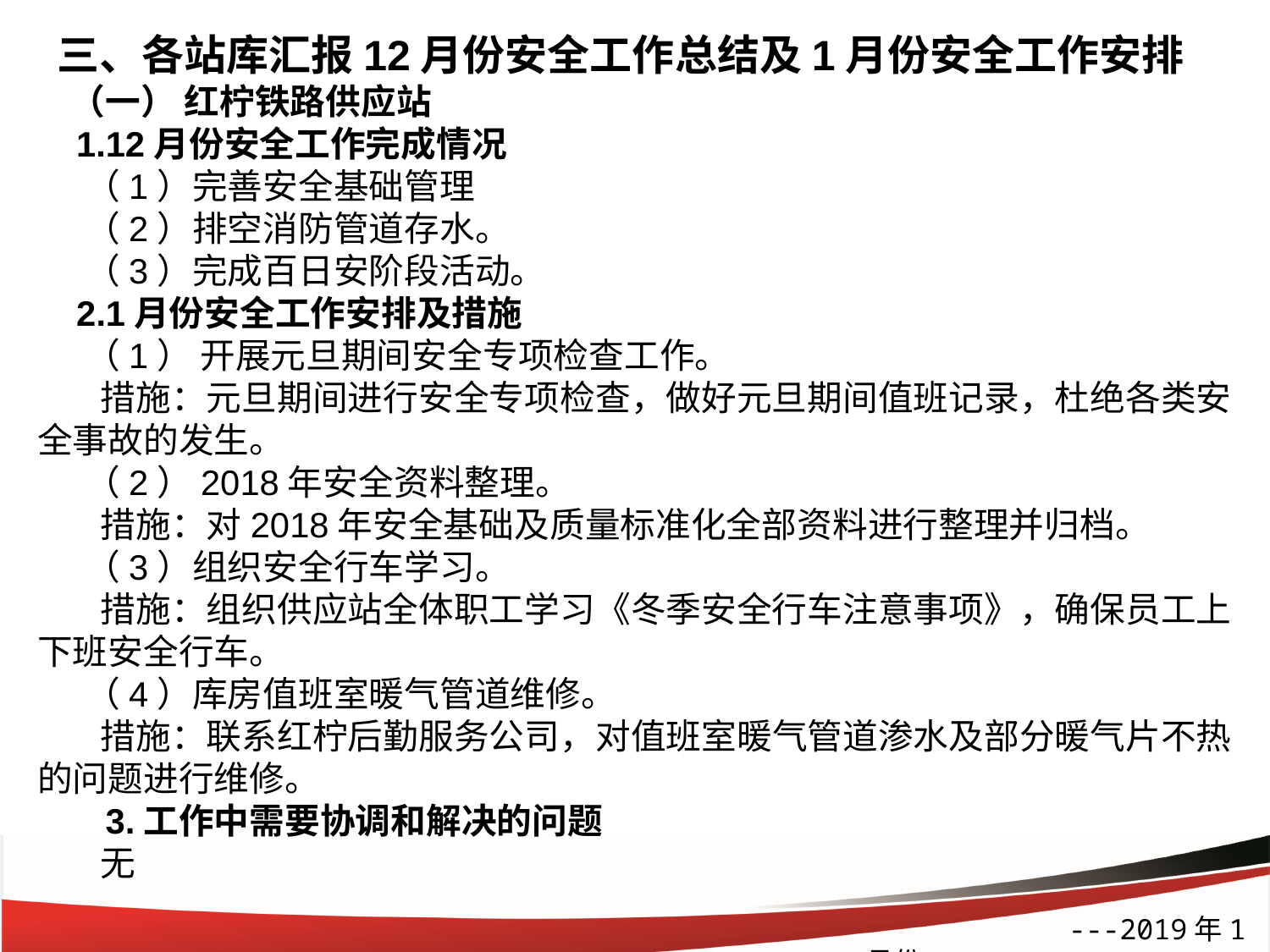

三、各站库汇报12月份安全工作总结及1月份安全工作安排
   （一） 红柠铁路供应站
    1.12月份安全工作完成情况
     （1）完善安全基础管理
     （2）排空消防管道存水。
     （3）完成百日安阶段活动。
    2.1月份安全工作安排及措施
     （1） 开展元旦期间安全专项检查工作。
       措施：元旦期间进行安全专项检查，做好元旦期间值班记录，杜绝各类安全事故的发生。
     （2）2018年安全资料整理。
       措施：对2018年安全基础及质量标准化全部资料进行整理并归档。
     （3）组织安全行车学习。
       措施：组织供应站全体职工学习《冬季安全行车注意事项》，确保员工上下班安全行车。
     （4）库房值班室暖气管道维修。
       措施：联系红柠后勤服务公司，对值班室暖气管道渗水及部分暖气片不热的问题进行维修。
       3.工作中需要协调和解决的问题
       无